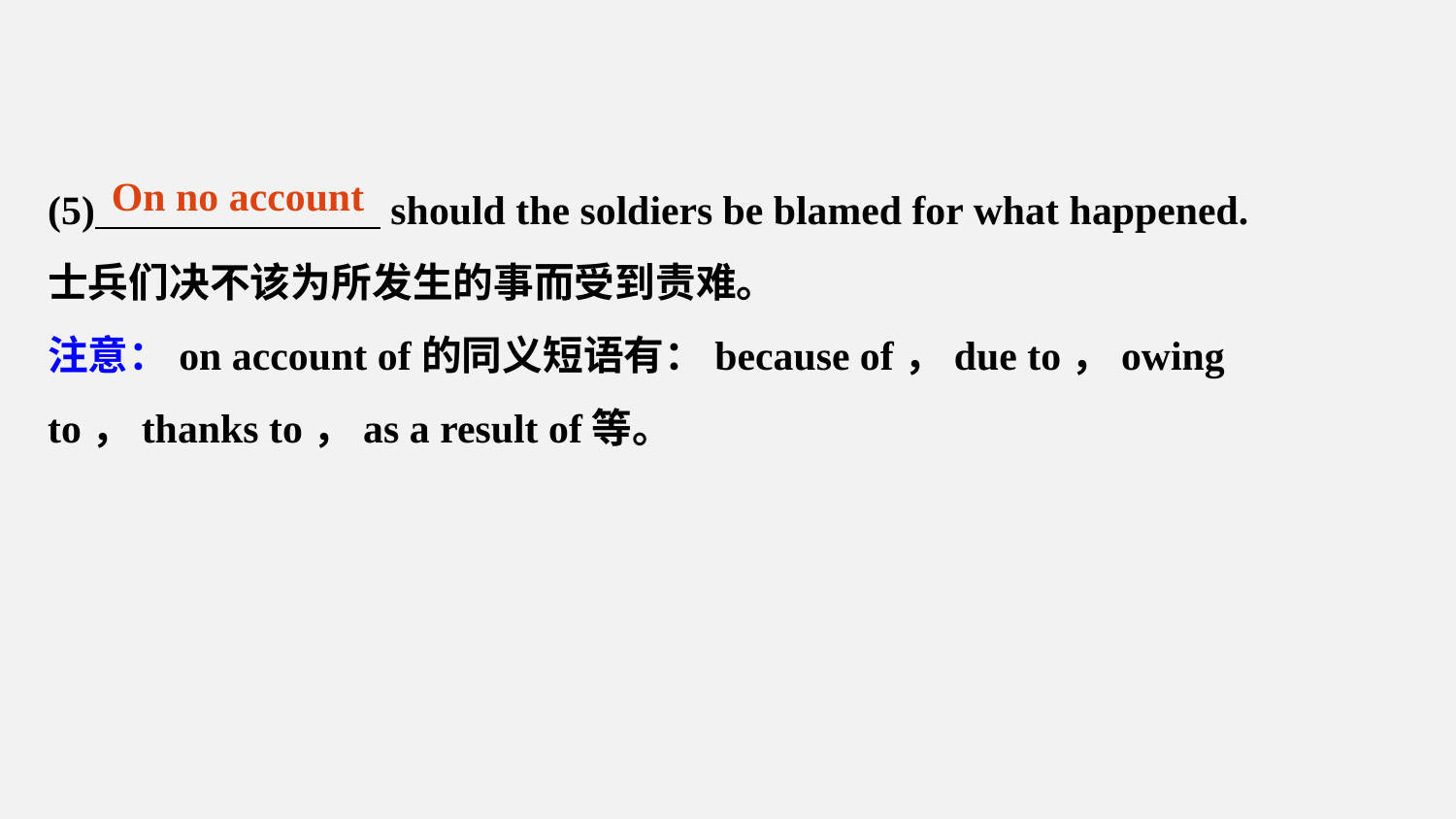

(5)                             should the soldiers be blamed for what happened.
士兵们决不该为所发生的事而受到责难。
注意：on account of的同义短语有：because of，due to，owing to，thanks to，as a result of等。
On no account